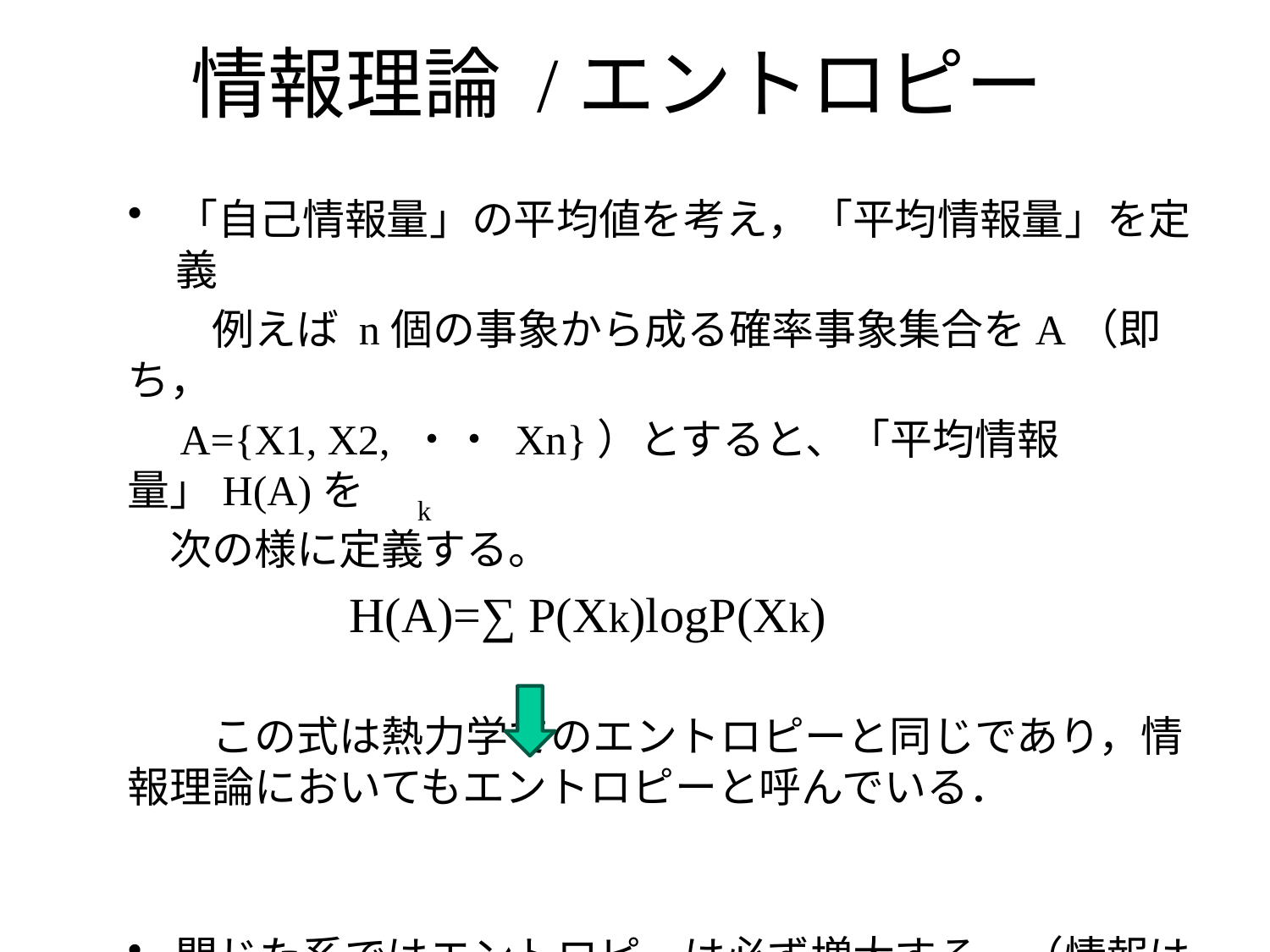

# 情報理論 /エントロピー
「自己情報量」の平均値を考え，「平均情報量」を定義
　　例えば n個の事象から成る確率事象集合をA（即ち，
　A={X1, X2, ・・ Xn}）とすると、「平均情報量」H(A)を
　次の様に定義する。
　　　　　H(A)=∑ P(Xk)logP(Xk)

　　この式は熱力学でのエントロピーと同じであり，情報理論においてもエントロピーと呼んでいる．

閉じた系ではエントロピーは必ず増大する　（情報は散逸する）
k